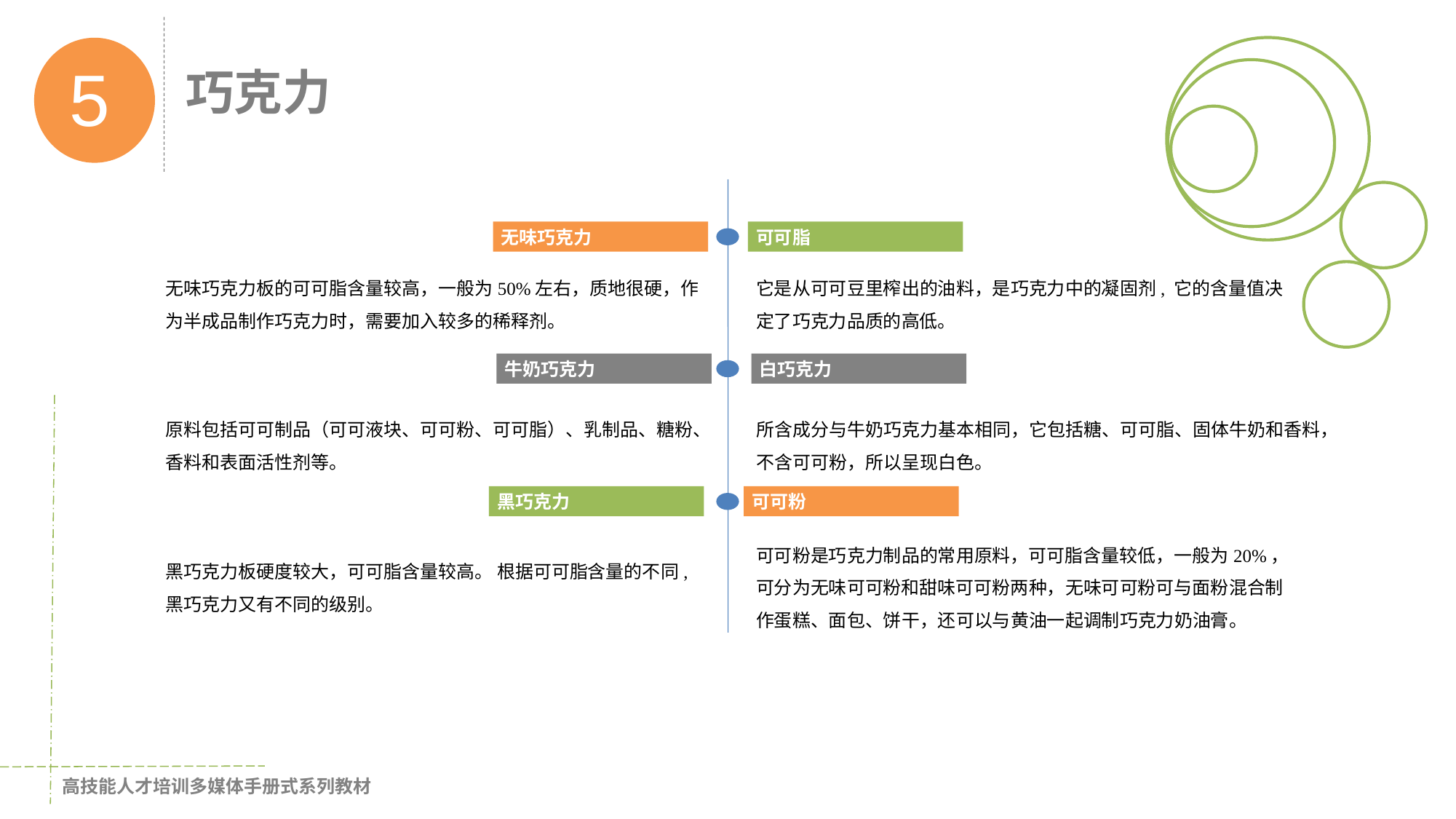

5
巧克力

无味巧克力
可可脂

无味巧克力板的可可脂含量较高，一般为50%左右，质地很硬，作为半成品制作巧克力时，需要加入较多的稀释剂。
它是从可可豆里榨出的油料，是巧克力中的凝固剂, 它的含量值决定了巧克力品质的高低。
牛奶巧克力
白巧克力

原料包括可可制品（可可液块、可可粉、可可脂）、乳制品、糖粉、香料和表面活性剂等。
所含成分与牛奶巧克力基本相同，它包括糖、可可脂、固体牛奶和香料，不含可可粉，所以呈现白色。
黑巧克力
可可粉

可可粉是巧克力制品的常用原料，可可脂含量较低，一般为20%，可分为无味可可粉和甜味可可粉两种，无味可可粉可与面粉混合制作蛋糕、面包、饼干，还可以与黄油一起调制巧克力奶油膏。
黑巧克力板硬度较大，可可脂含量较高。 根据可可脂含量的不同,黑巧克力又有不同的级别。